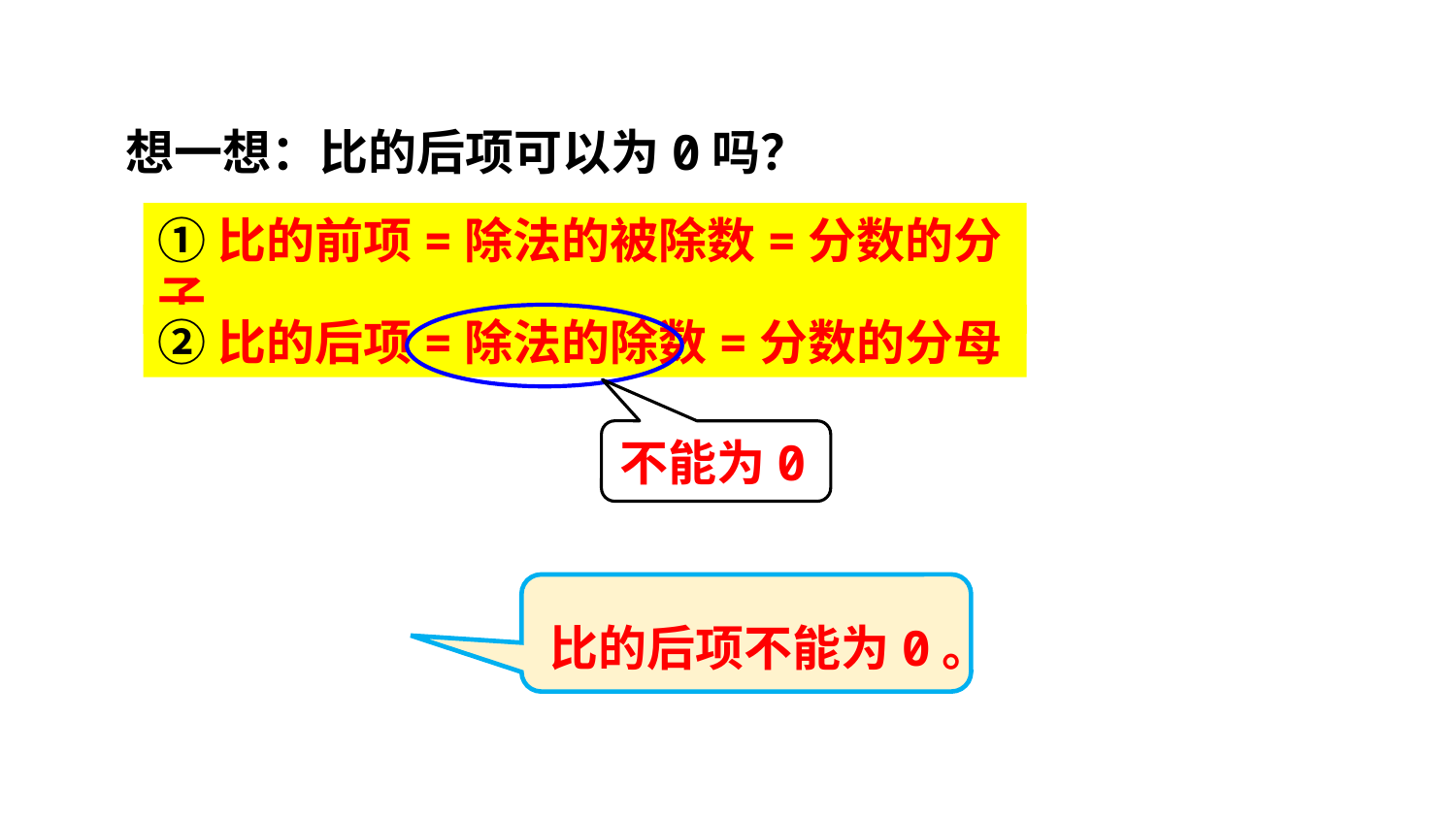

想一想：比的后项可以为0吗？
①比的前项=除法的被除数=分数的分子
②比的后项=除法的除数=分数的分母

不能为0

比的后项不能为0。